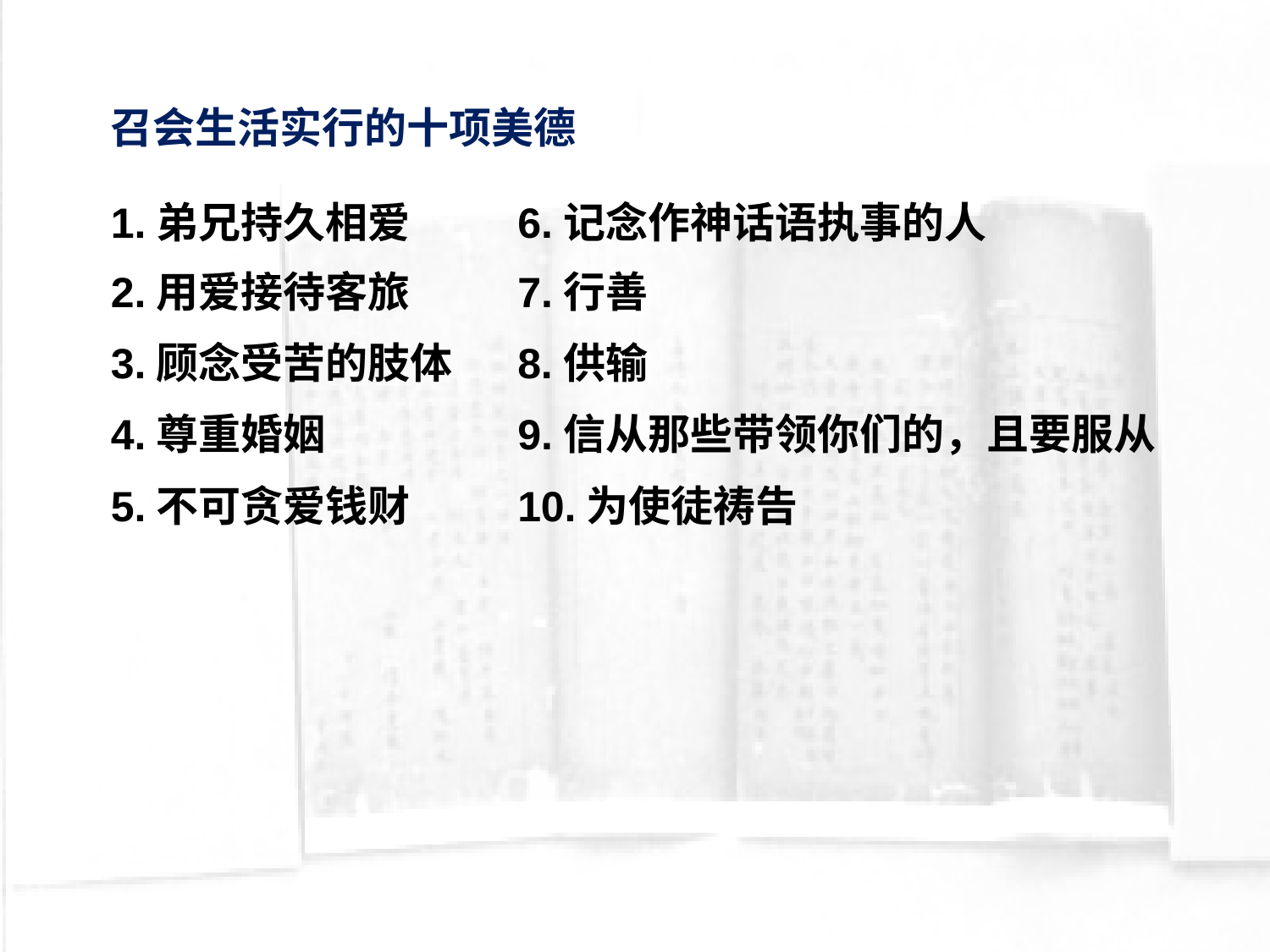

召会生活实行的十项美德
1.弟兄持久相爱
6.记念作神话语执事的人
2.用爱接待客旅
7.行善
3.顾念受苦的肢体
8.供输
4.尊重婚姻
9.信从那些带领你们的，且要服从
5.不可贪爱钱财
10.为使徒祷告